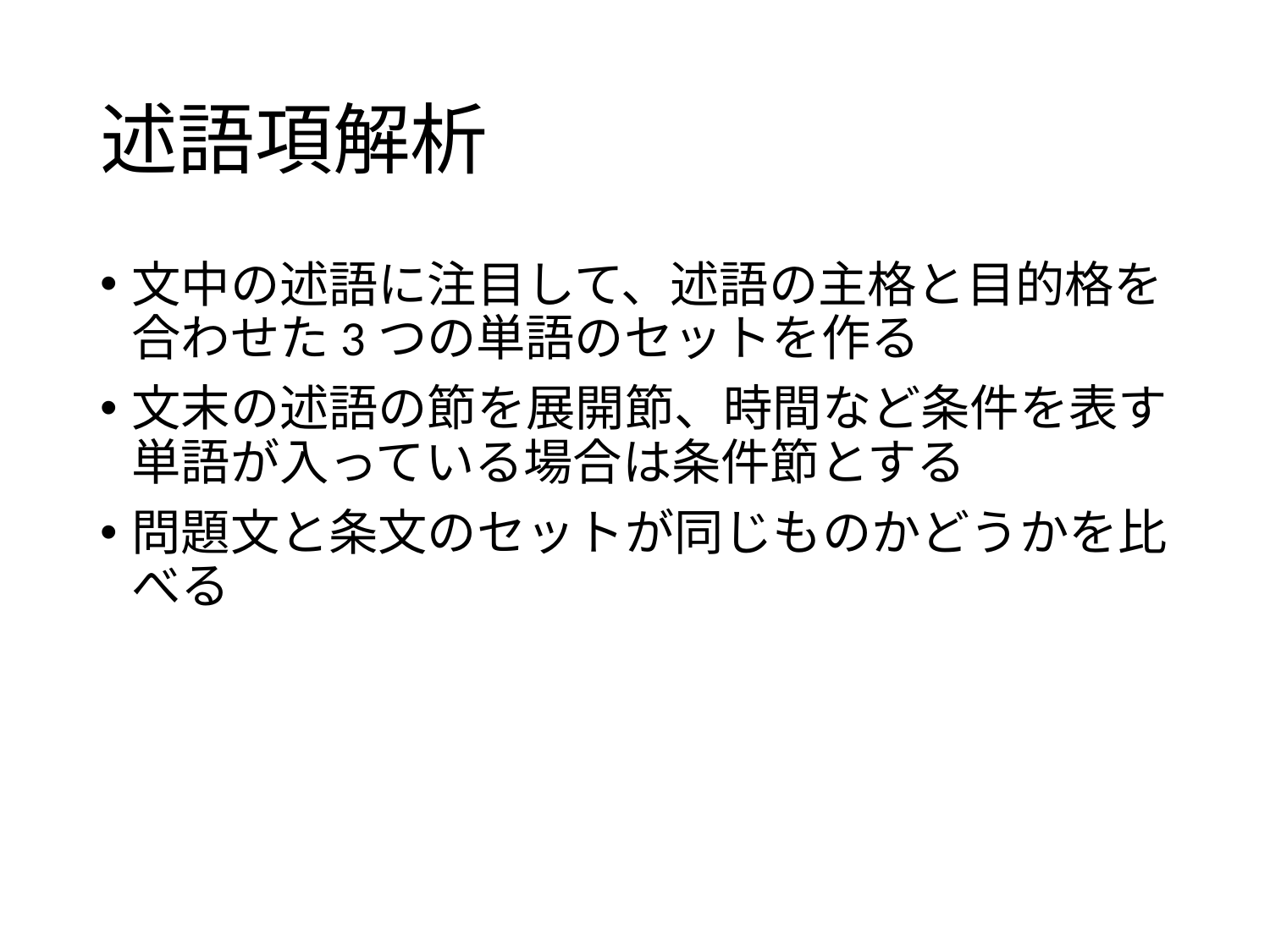

# 述語項解析
文中の述語に注目して、述語の主格と目的格を合わせた3つの単語のセットを作る
文末の述語の節を展開節、時間など条件を表す単語が入っている場合は条件節とする
問題文と条文のセットが同じものかどうかを比べる